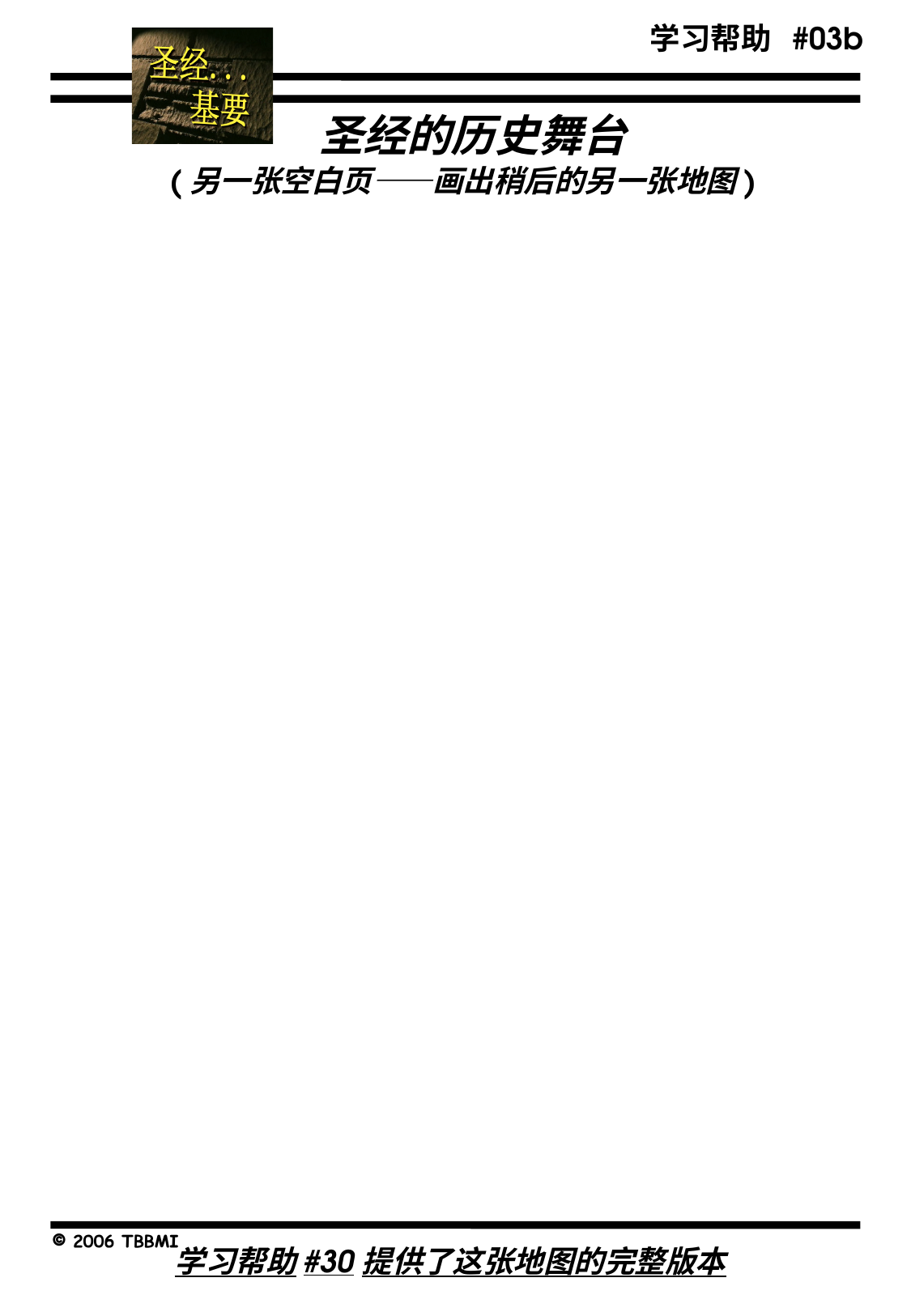

03a
学习帮助  #03b
 圣经的历史舞台
 (另一张空白页——画出稍后的另一张地图)

学习帮助#30提供了这张地图的完整版本